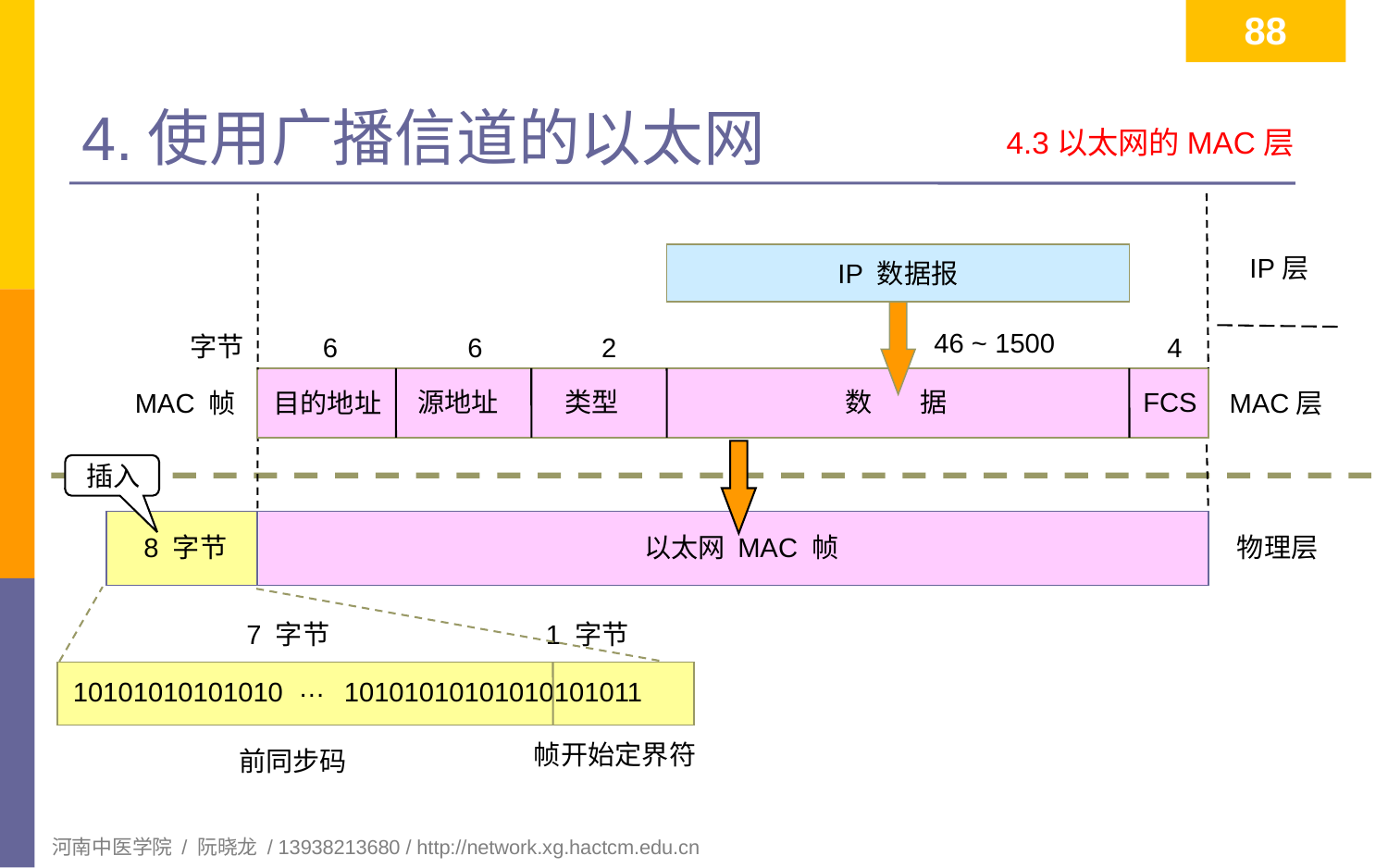

88
# 4.使用广播信道的以太网
4.3以太网的MAC层

IP 数据报

IP层
46 ~ 1500
字节
6
6
2
4

源地址
类型
数        据
FCS
MAC层
MAC 帧
目的地址

插入

以太网 MAC 帧
物理层
8 字节

7 字节
1 字节

…
10101010101010        10101010101010101011
前同步码
帧开始定界符